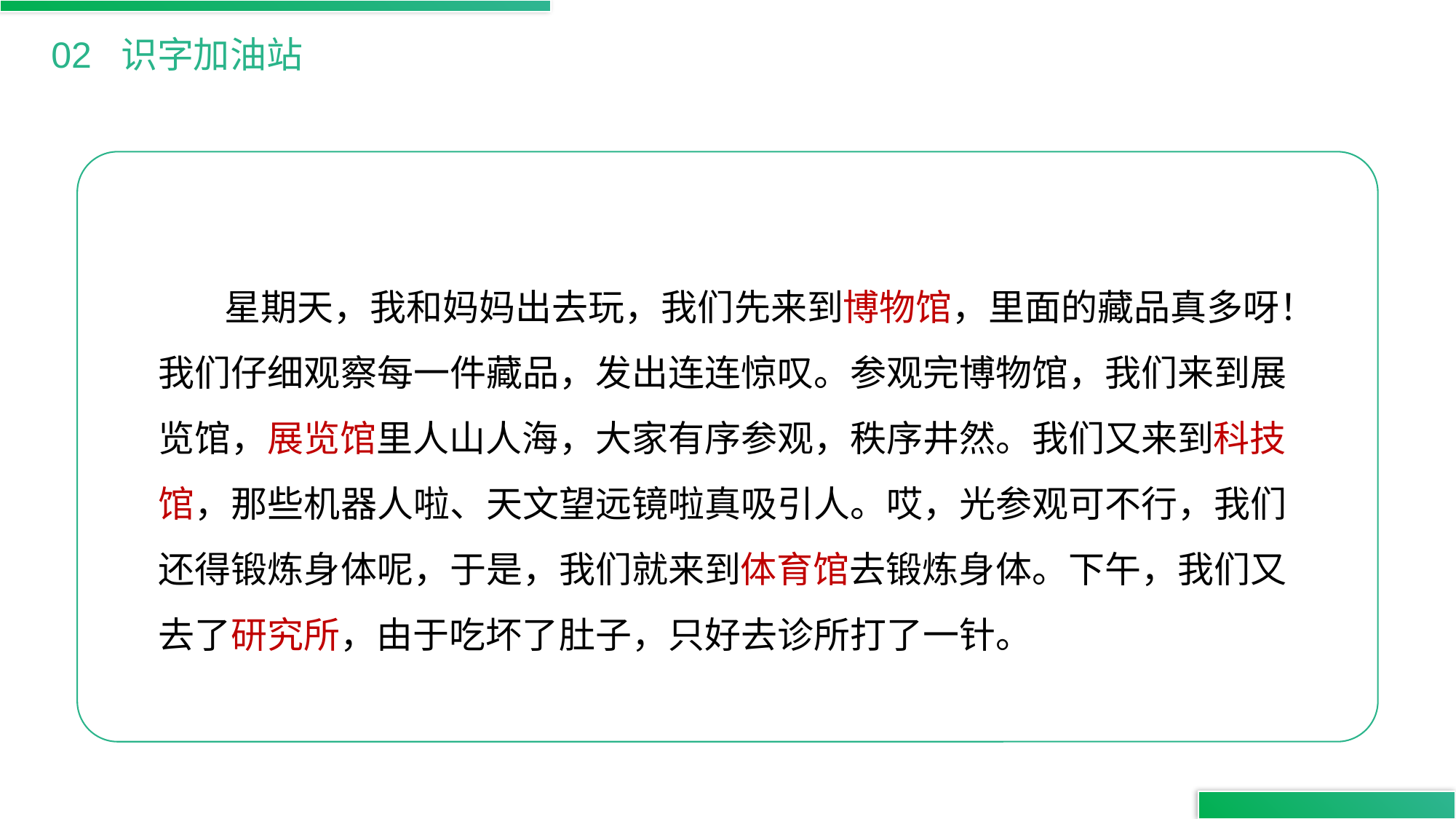

02  识字加油站
       星期天，我和妈妈出去玩，我们先来到博物馆，里面的藏品真多呀！我们仔细观察每一件藏品，发出连连惊叹。参观完博物馆，我们来到展览馆，展览馆里人山人海，大家有序参观，秩序井然。我们又来到科技馆，那些机器人啦、天文望远镜啦真吸引人。哎，光参观可不行，我们还得锻炼身体呢，于是，我们就来到体育馆去锻炼身体。下午，我们又去了研究所，由于吃坏了肚子，只好去诊所打了一针。